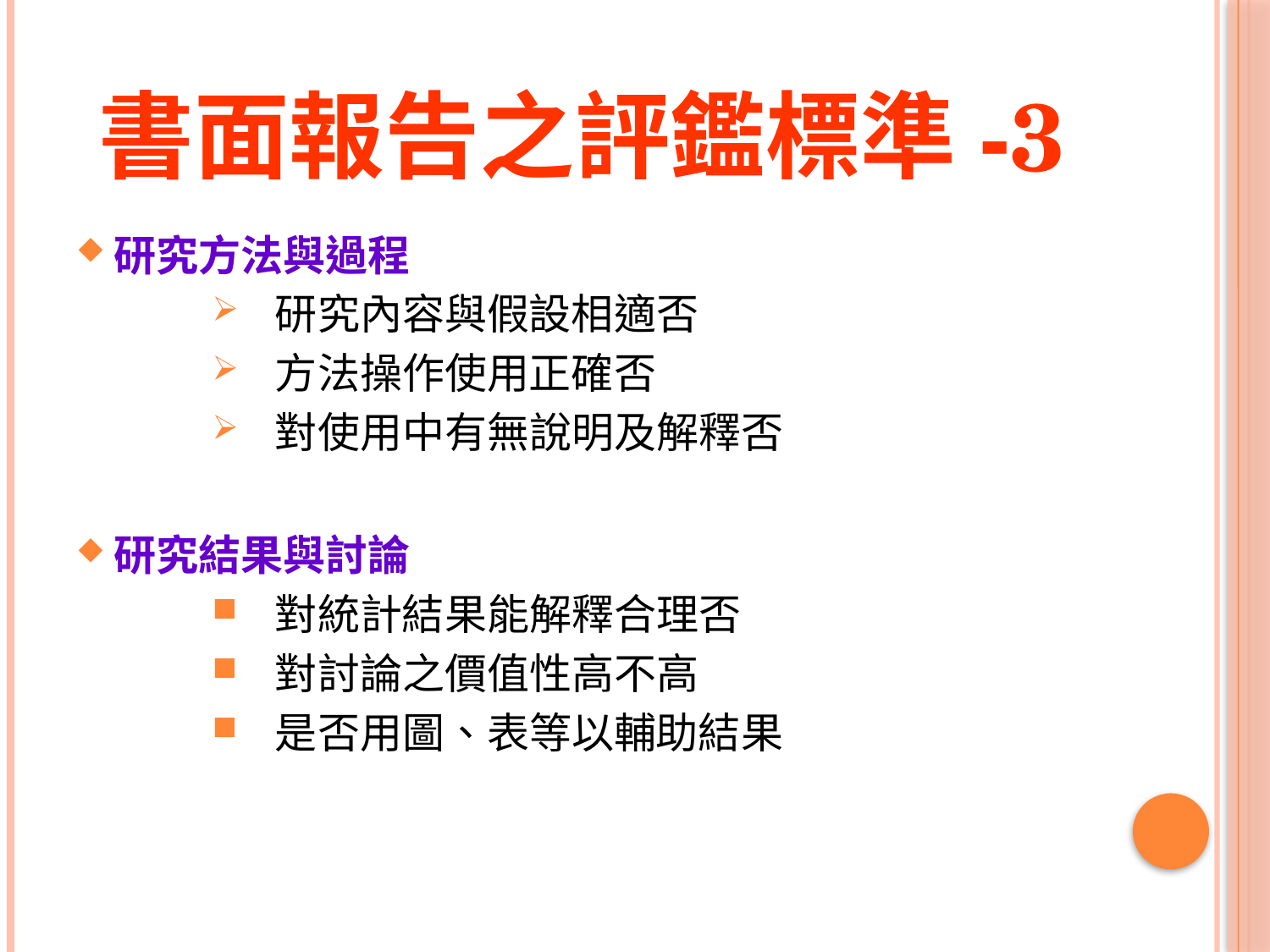

# 書面報告之評鑑標準-3
研究方法與過程
研究內容與假設相適否
方法操作使用正確否
對使用中有無說明及解釋否

研究結果與討論
對統計結果能解釋合理否
對討論之價值性高不高
是否用圖、表等以輔助結果